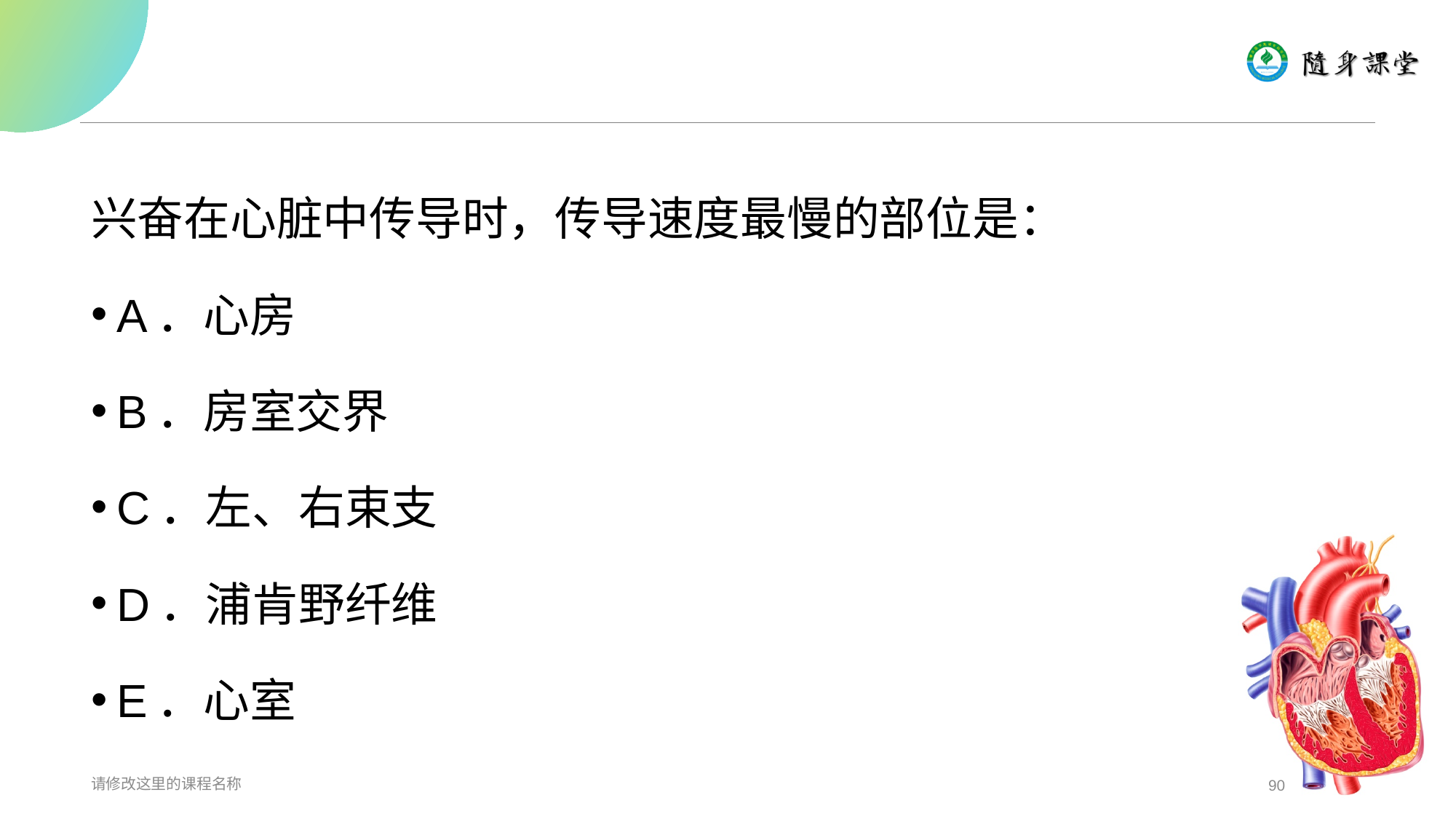

#
兴奋在心脏中传导时，传导速度最慢的部位是：
A．心房
B．房室交界
C．左、右束支
D．浦肯野纤维
E．心室
请修改这里的课程名称
90